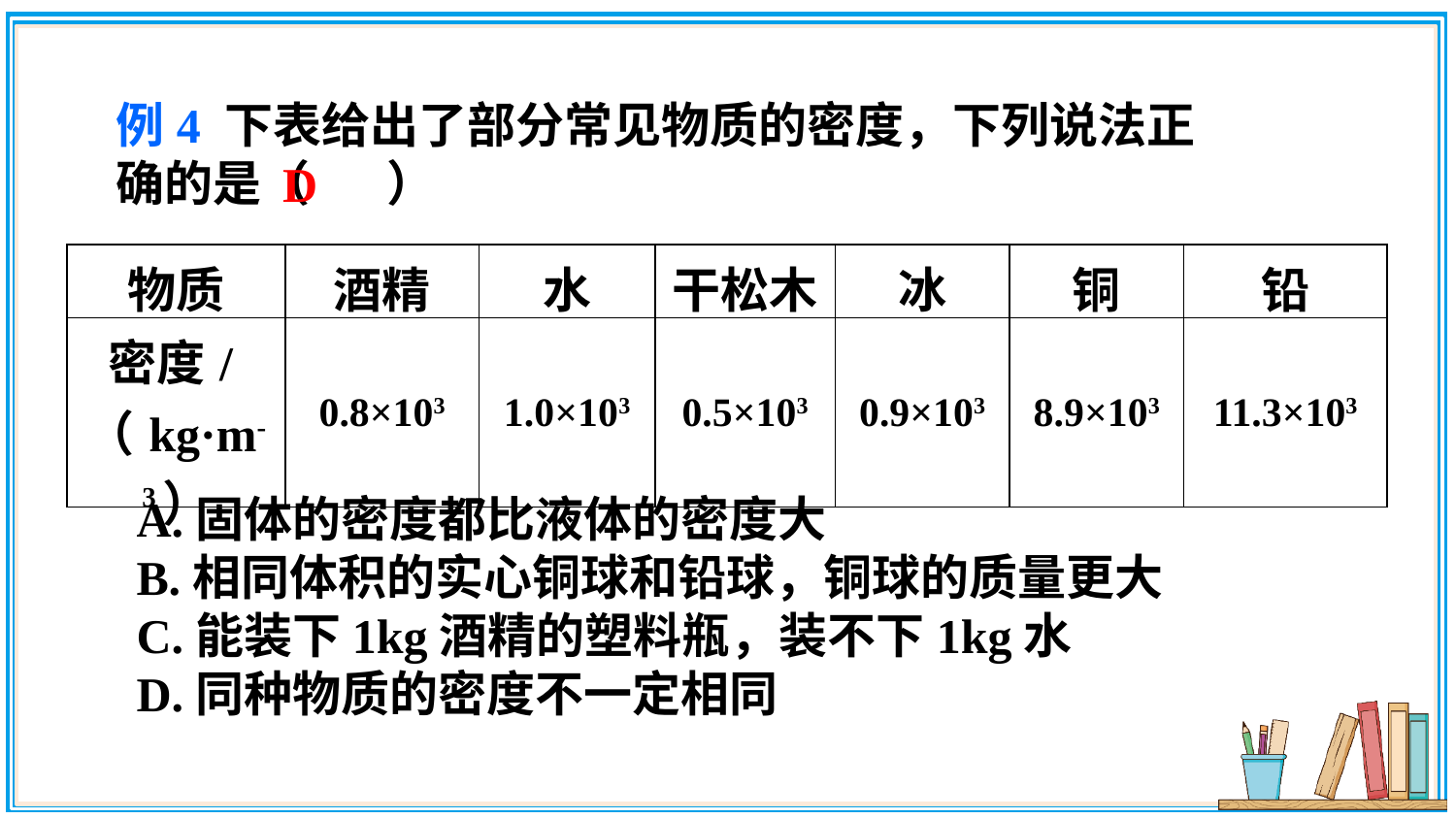

例4 下表给出了部分常见物质的密度，下列说法正确的是（       ）
D
| 物质 | 酒精 | 水 | 干松木 | 冰 | 铜 | 铅 |
| --- | --- | --- | --- | --- | --- | --- |
| 密度/（kg·m-3） | 0.8×103 | 1.0×103 | 0.5×103 | 0.9×103 | 8.9×103 | 11.3×103 |
A.固体的密度都比液体的密度大
B.相同体积的实心铜球和铅球，铜球的质量更大
C.能装下1kg酒精的塑料瓶，装不下1kg水
D.同种物质的密度不一定相同